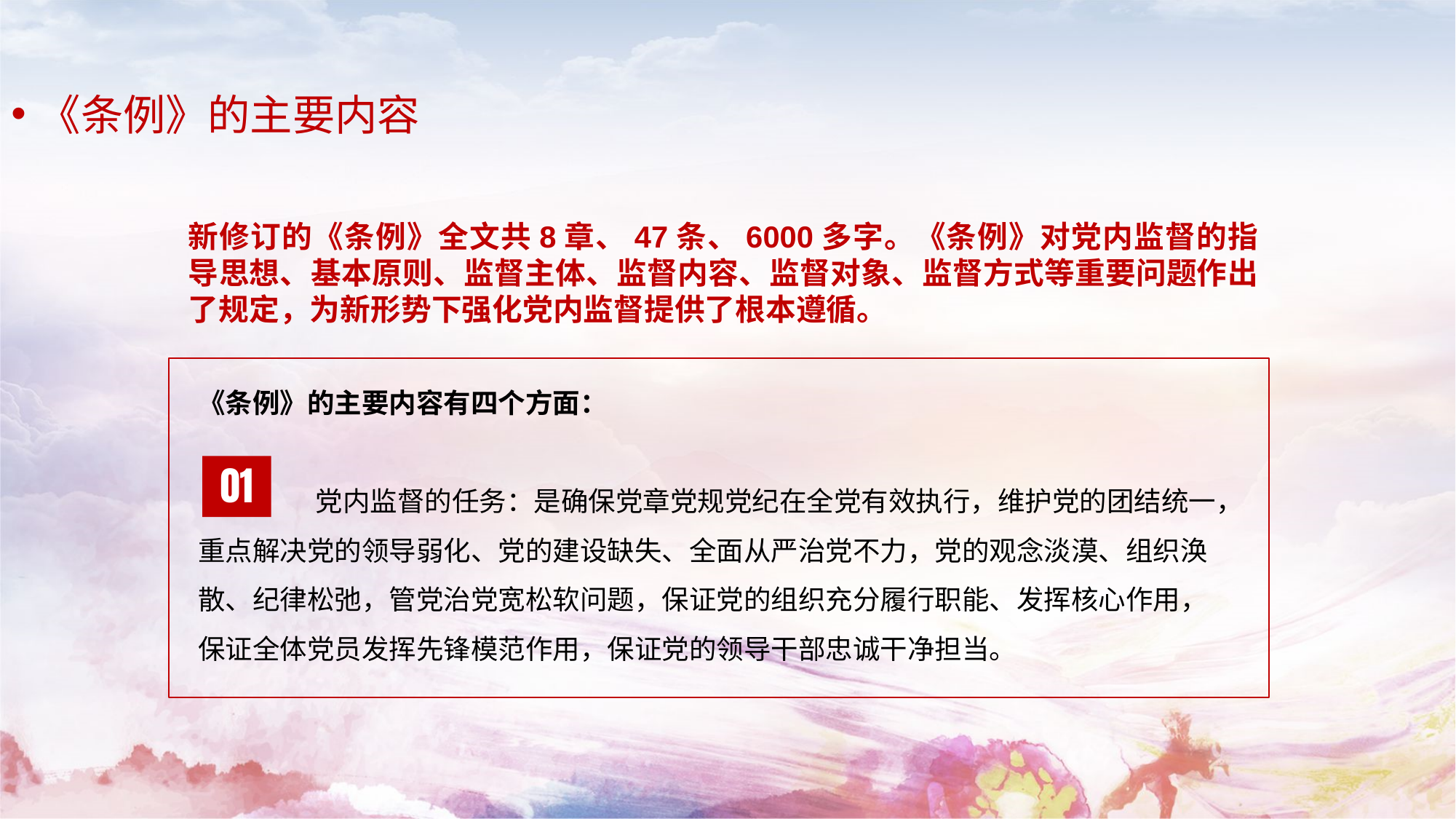

《条例》的主要内容
新修订的《条例》全文共8章、47条、6000多字。《条例》对党内监督的指导思想、基本原则、监督主体、监督内容、监督对象、监督方式等重要问题作出了规定，为新形势下强化党内监督提供了根本遵循。

《条例》的主要内容有四个方面：

                  党内监督的任务：是确保党章党规党纪在全党有效执行，维护党的团结统一，重点解决党的领导弱化、党的建设缺失、全面从严治党不力，党的观念淡漠、组织涣散、纪律松弛，管党治党宽松软问题，保证党的组织充分履行职能、发挥核心作用，保证全体党员发挥先锋模范作用，保证党的领导干部忠诚干净担当。

01